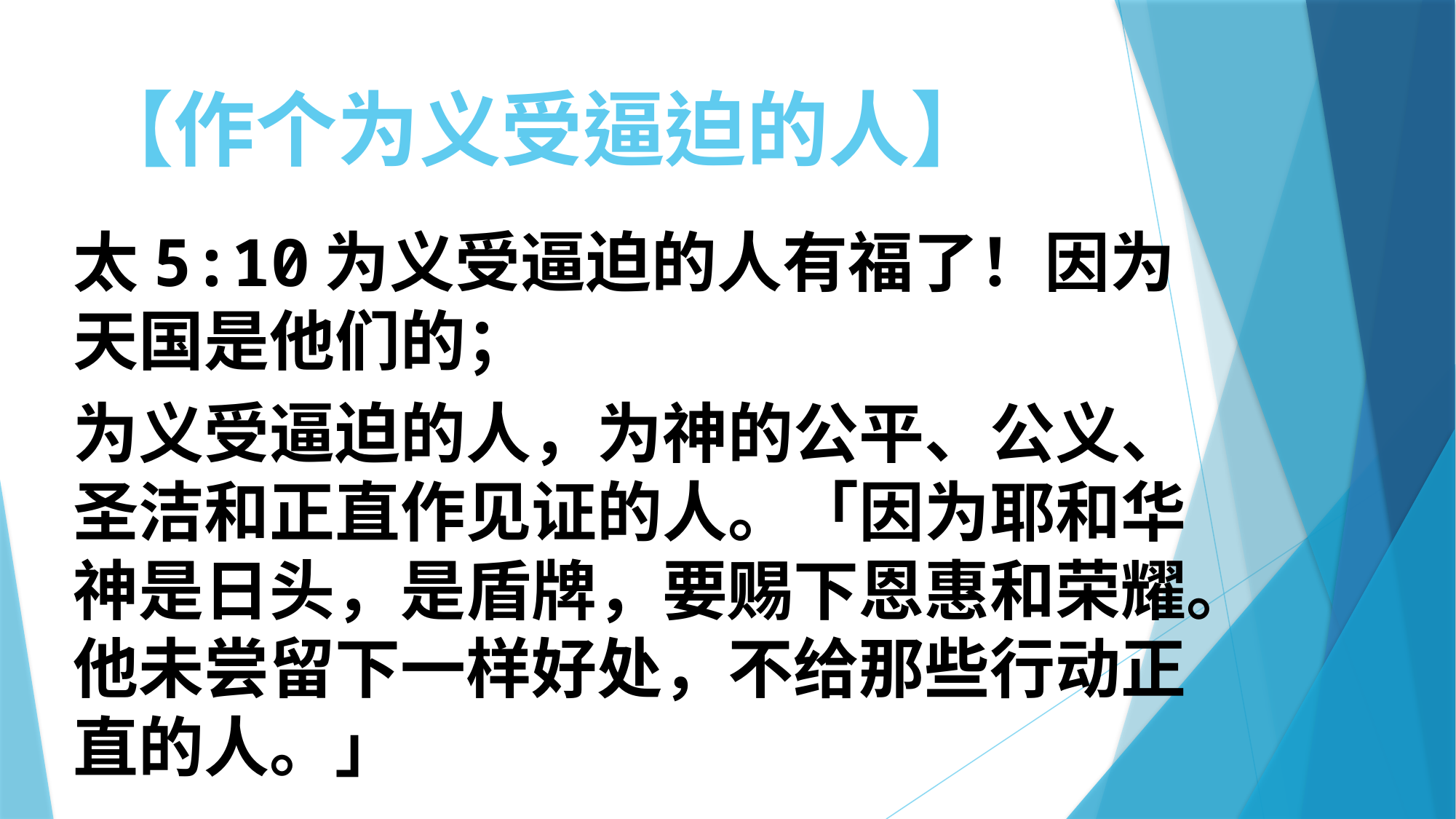

# 【作个为义受逼迫的人】
太5:10为义受逼迫的人有福了！因为天国是他们的；
为义受逼迫的人，为神的公平、公义、圣洁和正直作见证的人。「因为耶和华神是日头，是盾牌，要赐下恩惠和荣耀。他未尝留下一样好处，不给那些行动正直的人。」